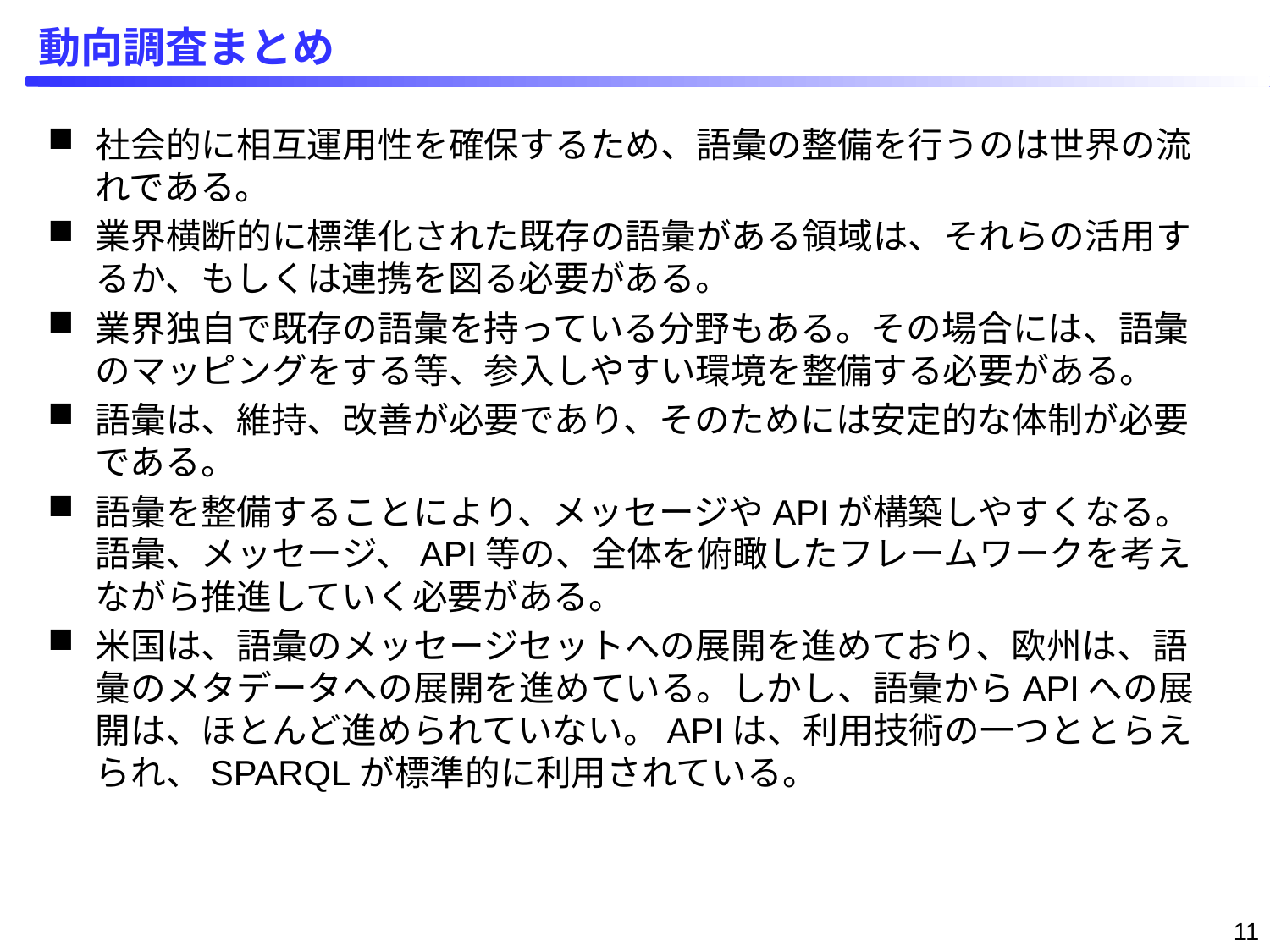

# 動向調査まとめ
社会的に相互運用性を確保するため、語彙の整備を行うのは世界の流れである。
業界横断的に標準化された既存の語彙がある領域は、それらの活用するか、もしくは連携を図る必要がある。
業界独自で既存の語彙を持っている分野もある。その場合には、語彙のマッピングをする等、参入しやすい環境を整備する必要がある。
語彙は、維持、改善が必要であり、そのためには安定的な体制が必要である。
語彙を整備することにより、メッセージやAPIが構築しやすくなる。語彙、メッセージ、API等の、全体を俯瞰したフレームワークを考えながら推進していく必要がある。
米国は、語彙のメッセージセットへの展開を進めており、欧州は、語彙のメタデータへの展開を進めている。しかし、語彙からAPIへの展開は、ほとんど進められていない。APIは、利用技術の一つととらえられ、SPARQLが標準的に利用されている。

11